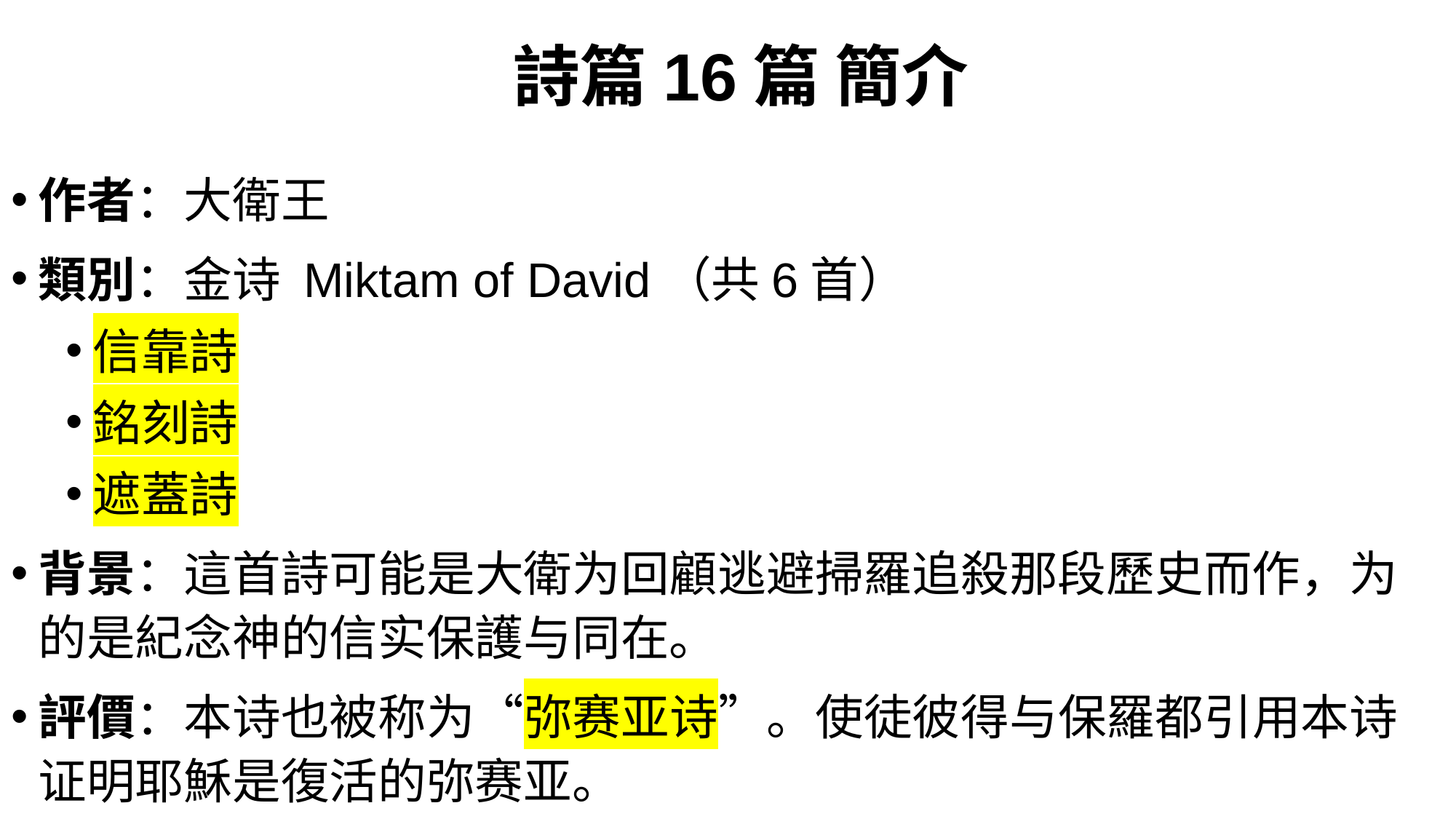

# 詩篇16篇 簡介
作者：大衛王
類別：金诗 Miktam of David（共6首）
信靠詩
銘刻詩
遮蓋詩
背景：這首詩可能是大衛为回顧逃避掃羅追殺那段歷史而作，为的是紀念神的信实保護与同在。
評價：本诗也被称为“弥赛亚诗”。使徒彼得与保羅都引用本诗证明耶穌是復活的弥赛亚。